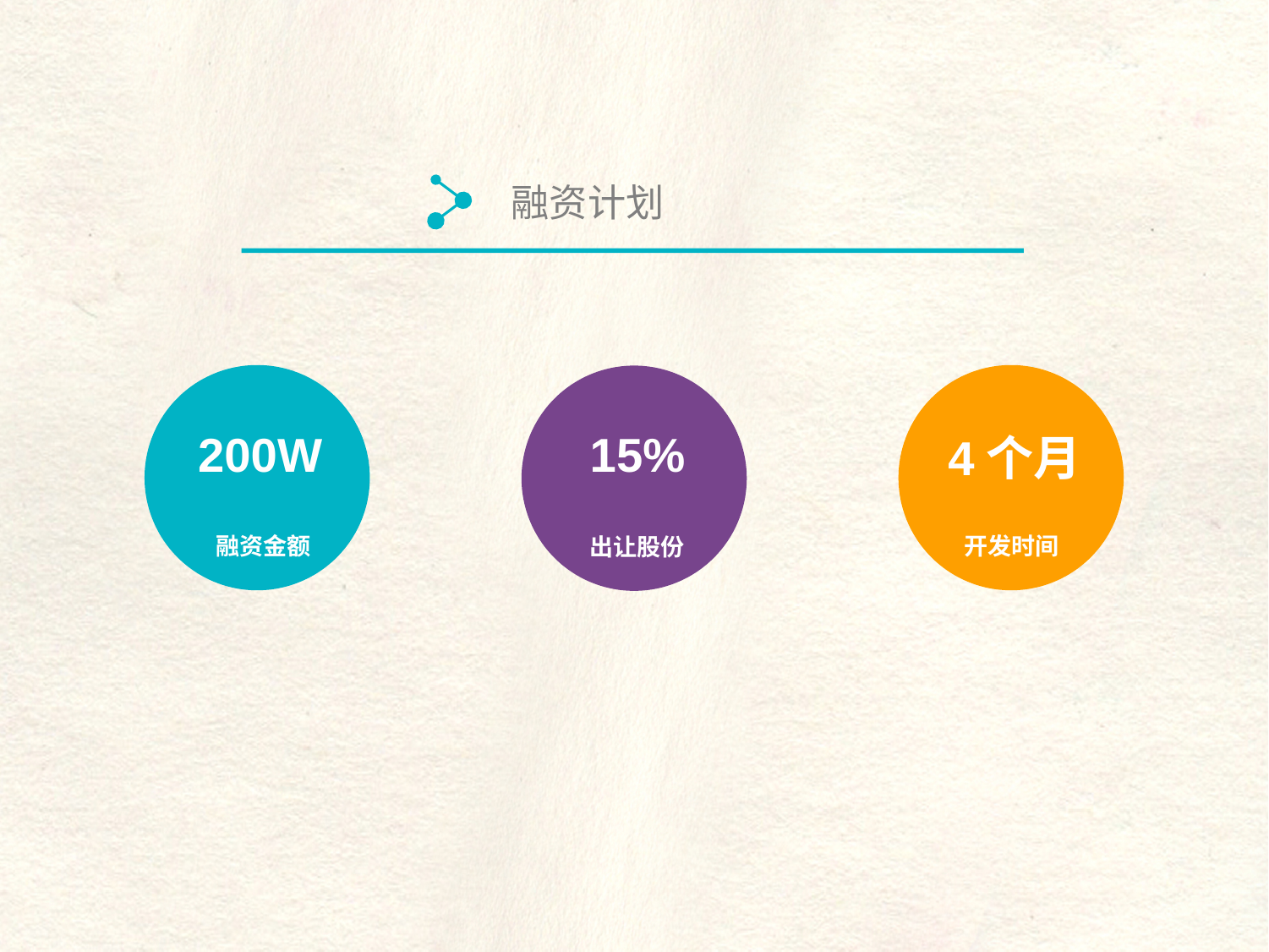

融资计划

200W
15%
4个月
开发时间
融资金额
出让股份